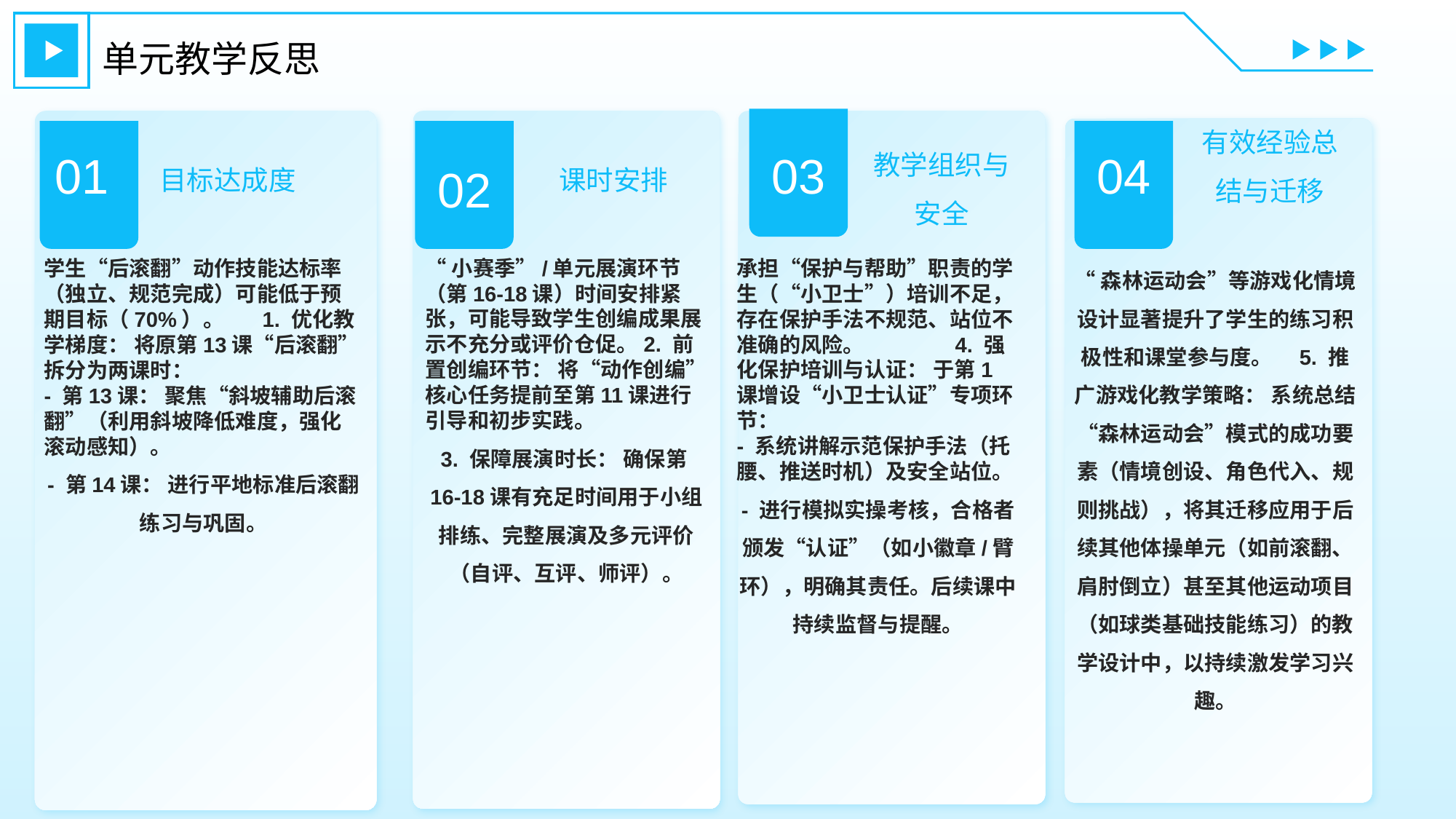

单元教学反思

有效经验总结与迁移

目标达成度
课时安排
教学组织与安全
01
03
04
02

“小赛季”/单元展演环节（第16-18课）时间安排紧张，可能导致学生创编成果展示不充分或评价仓促。	2. 前置创编环节： 将“动作创编”核心任务提前至第11课进行引导和初步实践。
3. 保障展演时长： 确保第16-18课有充足时间用于小组排练、完整展演及多元评价（自评、互评、师评）。
承担“保护与帮助”职责的学生（“小卫士”）培训不足，存在保护手法不规范、站位不准确的风险。	4. 强化保护培训与认证： 于第1课增设“小卫士认证”专项环节：
- 系统讲解示范保护手法（托腰、推送时机）及安全站位。
- 进行模拟实操考核，合格者颁发“认证”（如小徽章/臂环），明确其责任。后续课中持续监督与提醒。
“森林运动会”等游戏化情境设计显著提升了学生的练习积极性和课堂参与度。	5. 推广游戏化教学策略： 系统总结“森林运动会”模式的成功要素（情境创设、角色代入、规则挑战），将其迁移应用于后续其他体操单元（如前滚翻、肩肘倒立）甚至其他运动项目（如球类基础技能练习）的教学设计中，以持续激发学习兴趣。
学生“后滚翻”动作技能达标率（独立、规范完成）可能低于预期目标（70%）。	1. 优化教学梯度： 将原第13课“后滚翻”拆分为两课时：
- 第13课： 聚焦“斜坡辅助后滚翻”（利用斜坡降低难度，强化滚动感知）。
- 第14课： 进行平地标准后滚翻练习与巩固。